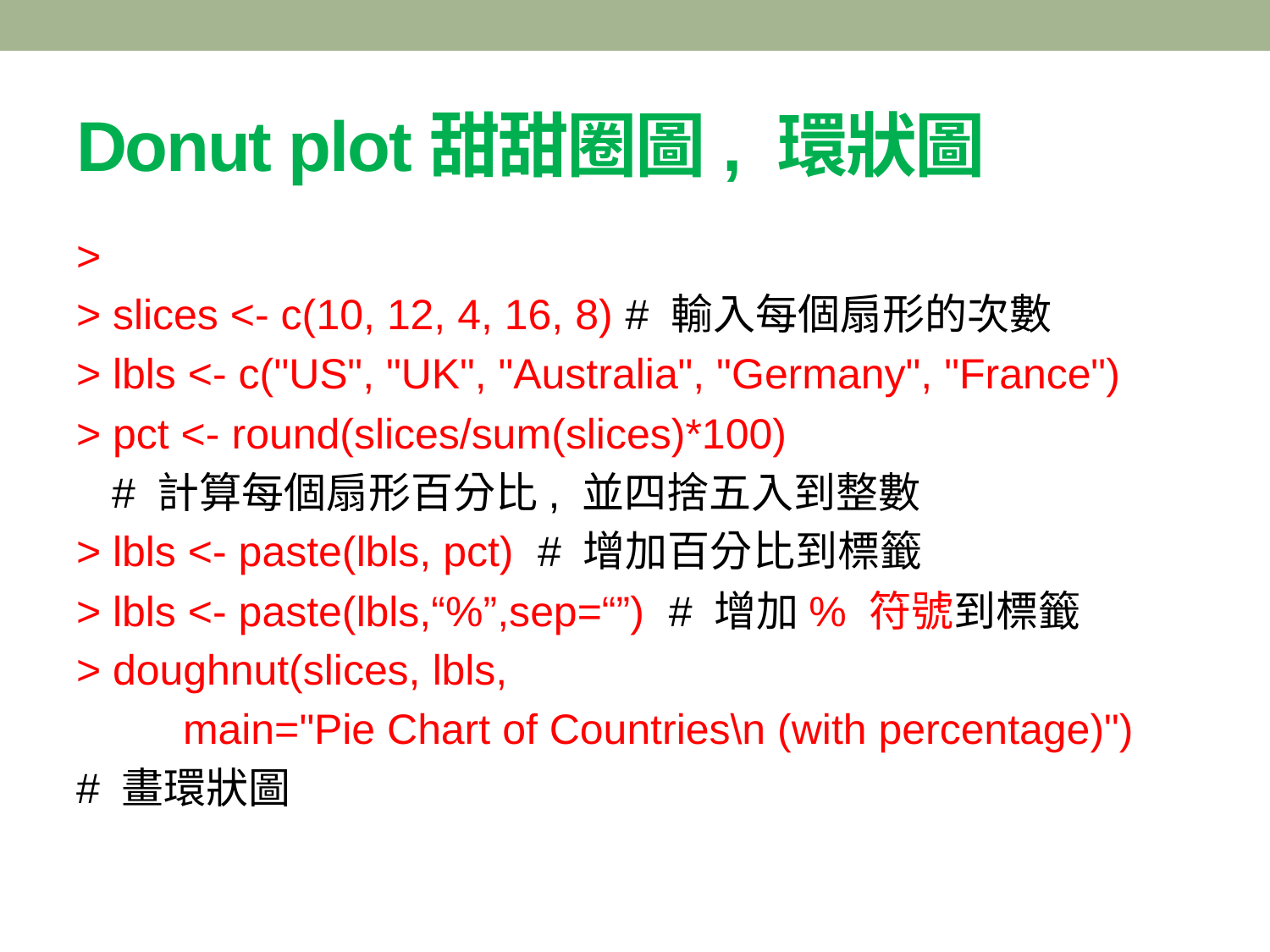

# Donut plot甜甜圈圖, 環狀圖
>
> slices <- c(10, 12, 4, 16, 8) # 輸入每個扇形的次數
> lbls <- c("US", "UK", "Australia", "Germany", "France")
> pct <- round(slices/sum(slices)*100)
   # 計算每個扇形百分比, 並四捨五入到整數
> lbls <- paste(lbls, pct)  # 增加百分比到標籤
> lbls <- paste(lbls,“%”,sep=“”)  # 增加% 符號到標籤
> doughnut(slices, lbls,
         main="Pie Chart of Countries\n (with percentage)")
# 畫環狀圖